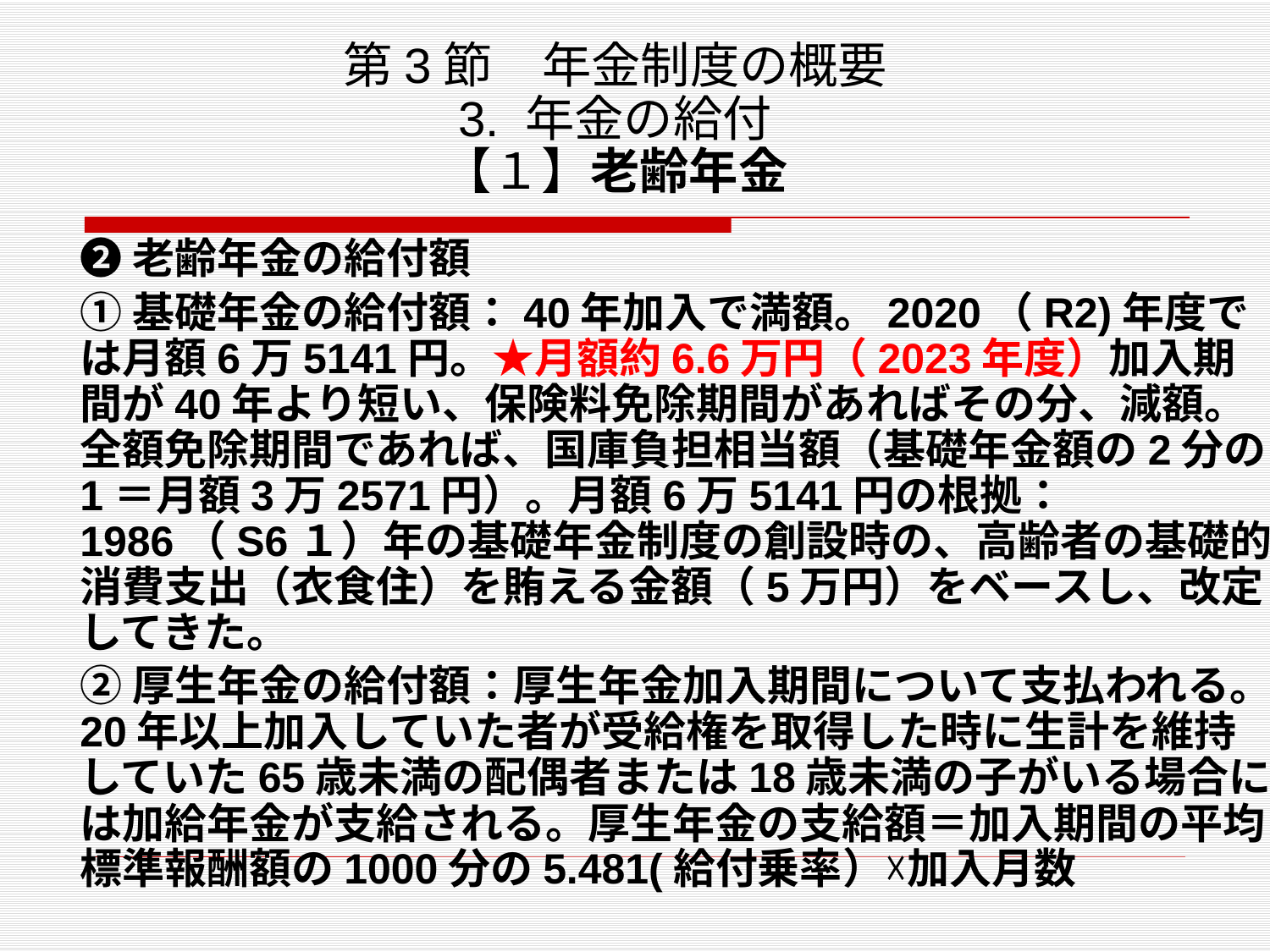

# 第3節　年金制度の概要 3. 年金の給付 【１】老齢年金
❷老齢年金の給付額
①基礎年金の給付額：40年加入で満額。2020（R2)年度では月額6万5141円。★月額約6.6万円（2023年度）加入期間が40年より短い、保険料免除期間があればその分、減額。全額免除期間であれば、国庫負担相当額（基礎年金額の2分の1＝月額3万2571円）。月額6万5141円の根拠：1986（S6１）年の基礎年金制度の創設時の、高齢者の基礎的消費支出（衣食住）を賄える金額（5万円）をベースし、改定してきた。
②厚生年金の給付額：厚生年金加入期間について支払われる。20年以上加入していた者が受給権を取得した時に生計を維持していた65歳未満の配偶者または18歳未満の子がいる場合には加給年金が支給される。厚生年金の支給額＝加入期間の平均標準報酬額の1000分の5.481(給付乗率）☓加入月数